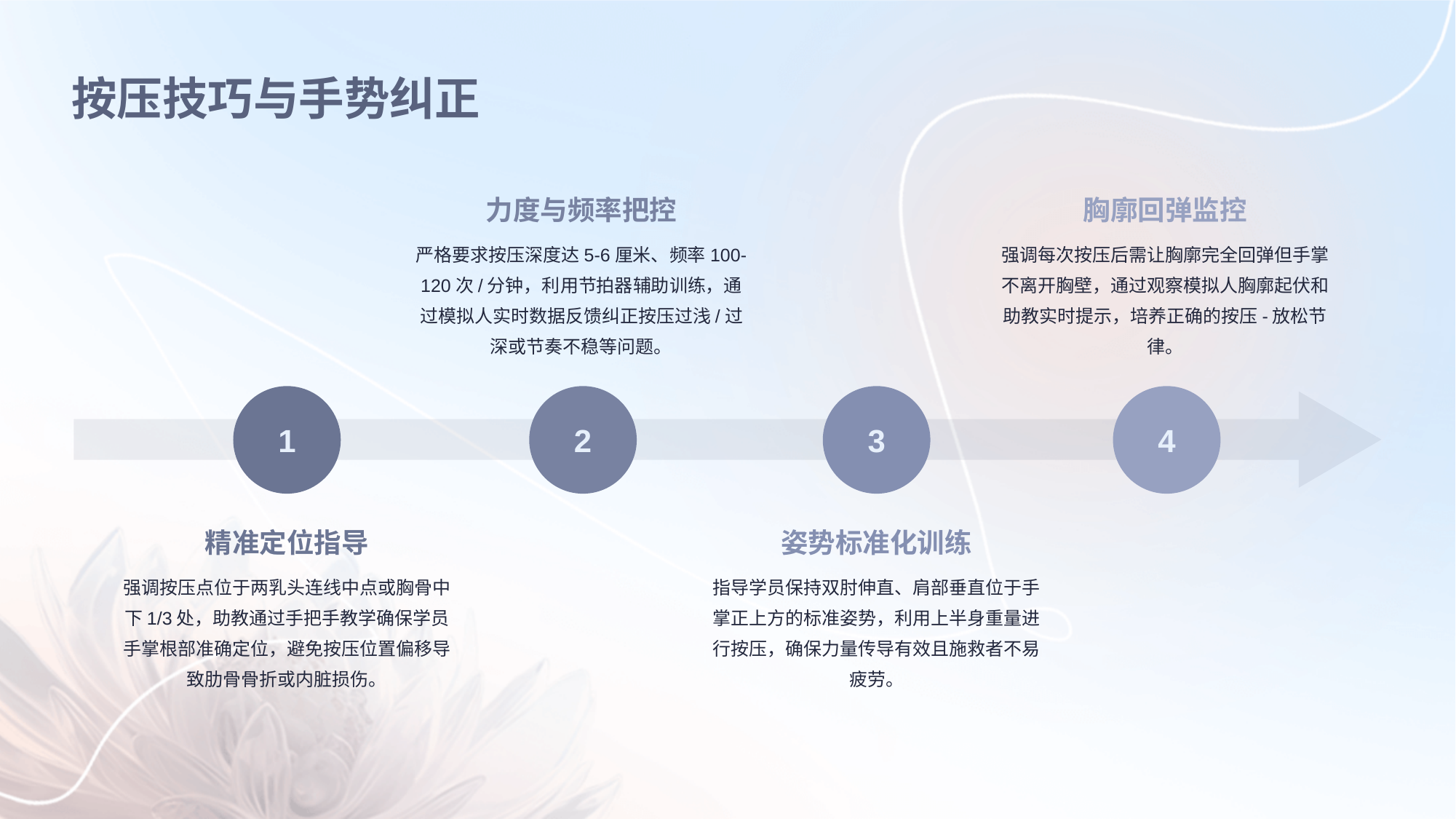

按压技巧与手势纠正
力度与频率把控
胸廓回弹监控
严格要求按压深度达5-6厘米、频率100-120次/分钟，利用节拍器辅助训练，通过模拟人实时数据反馈纠正按压过浅/过深或节奏不稳等问题。
强调每次按压后需让胸廓完全回弹但手掌不离开胸壁，通过观察模拟人胸廓起伏和助教实时提示，培养正确的按压-放松节律。
1
2
3
4

精准定位指导
姿势标准化训练
强调按压点位于两乳头连线中点或胸骨中下1/3处，助教通过手把手教学确保学员手掌根部准确定位，避免按压位置偏移导致肋骨骨折或内脏损伤。
指导学员保持双肘伸直、肩部垂直位于手掌正上方的标准姿势，利用上半身重量进行按压，确保力量传导有效且施救者不易疲劳。